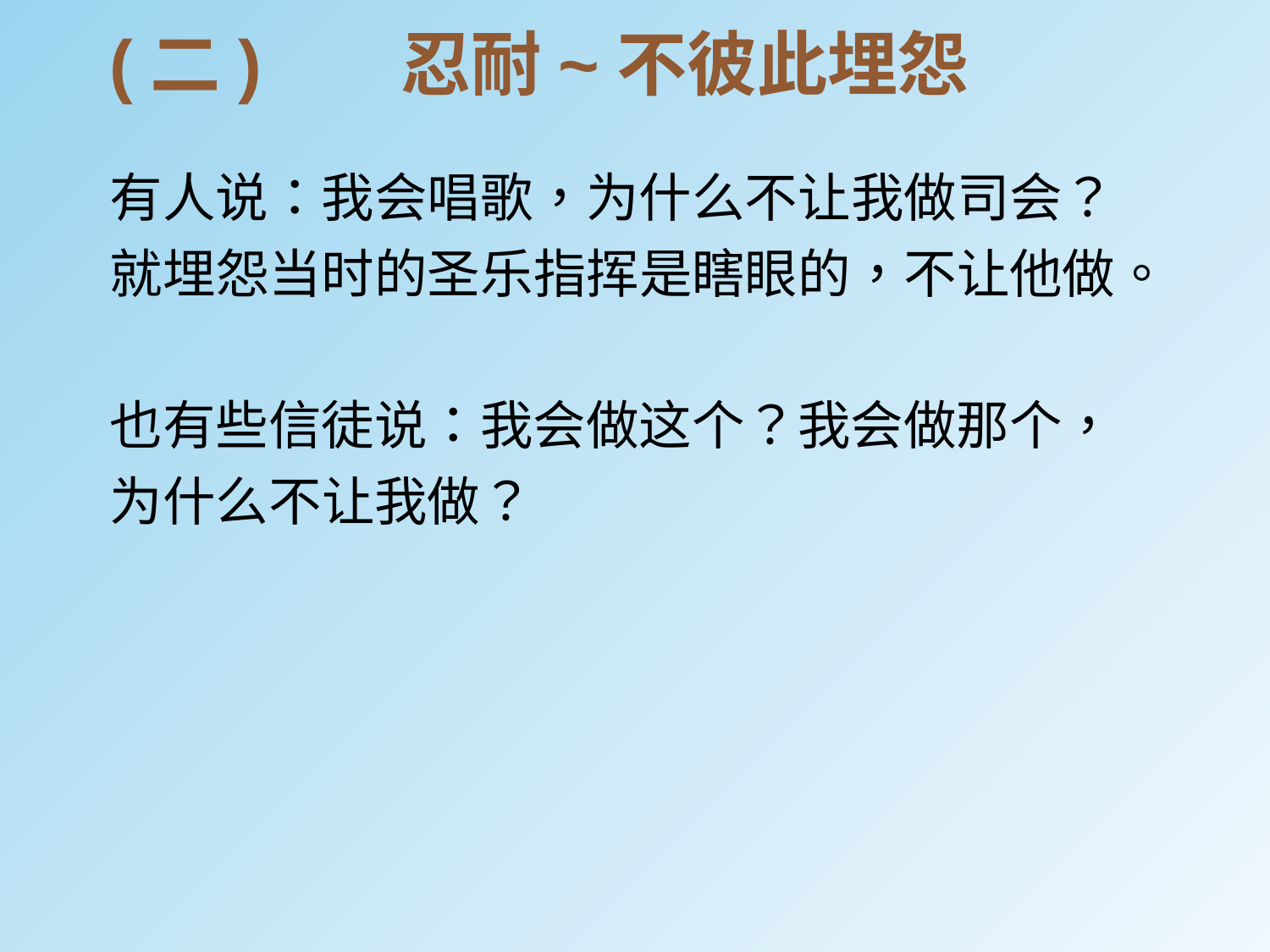

(二)	 忍耐~不彼此埋怨
有人说：我会唱歌，为什么不让我做司会？
就埋怨当时的圣乐指挥是瞎眼的，不让他做。

也有些信徒说：我会做这个？我会做那个，
为什么不让我做？